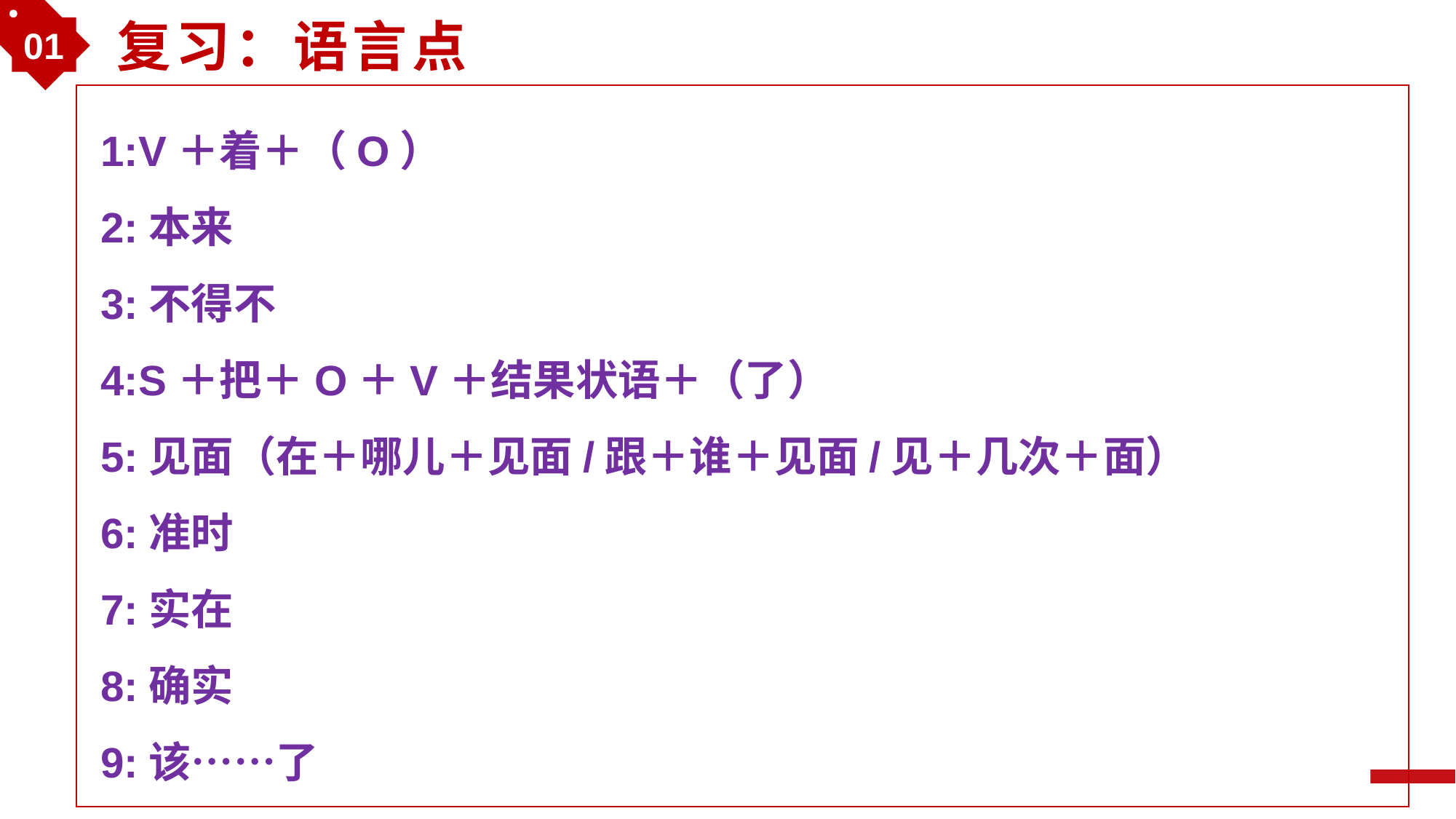

01
复习：语言点

1:V＋着＋（O）
2:本来
3:不得不
4:S＋把＋O＋V＋结果状语＋（了）
5:见面（在＋哪儿＋见面/跟＋谁＋见面/见＋几次＋面）
6:准时
7:实在
8:确实
9:该……了